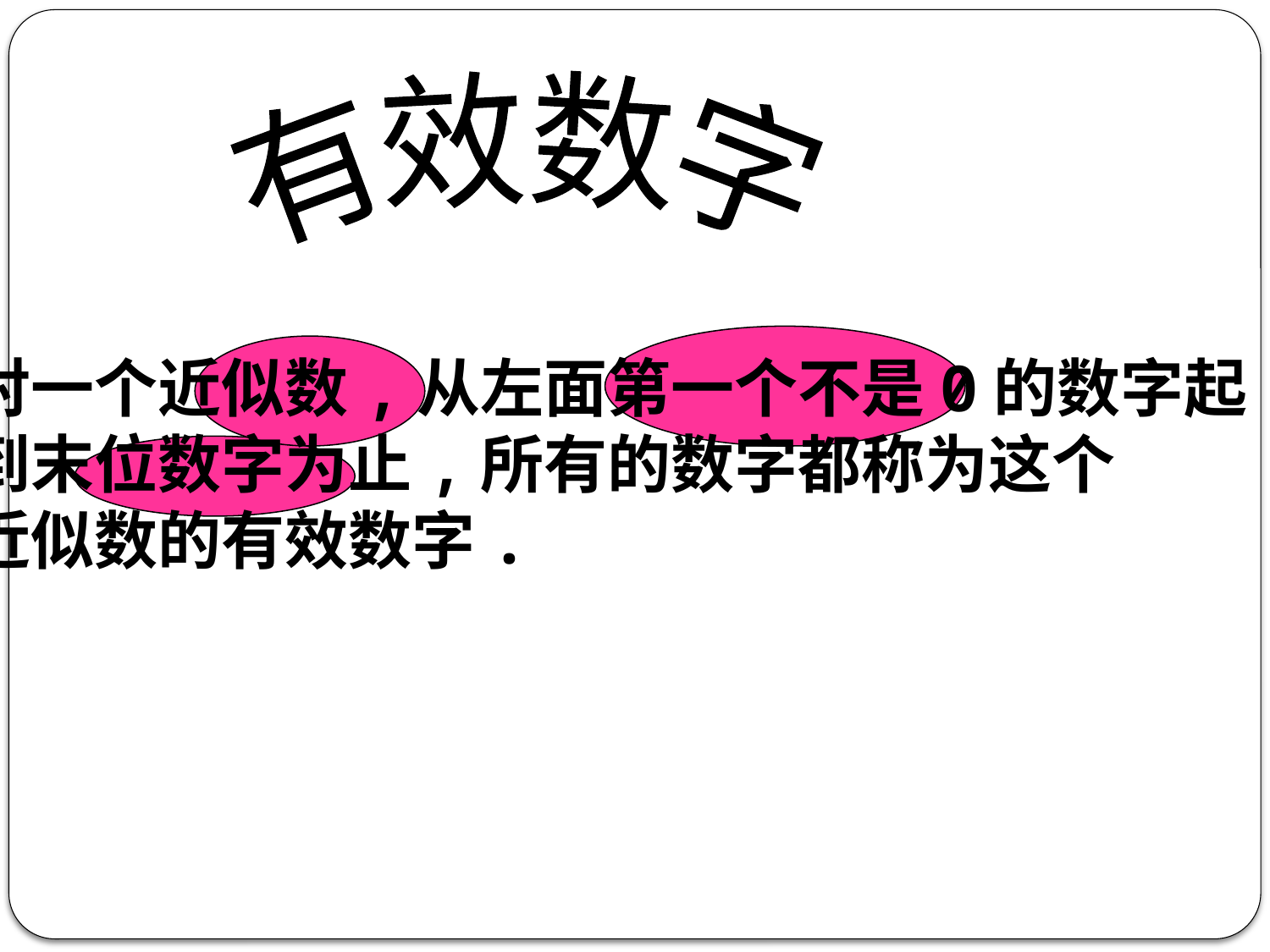

有效数字

对一个近似数,从左面第一个不是0的数字起,
到末位数字为止,所有的数字都称为这个
近似数的有效数字.